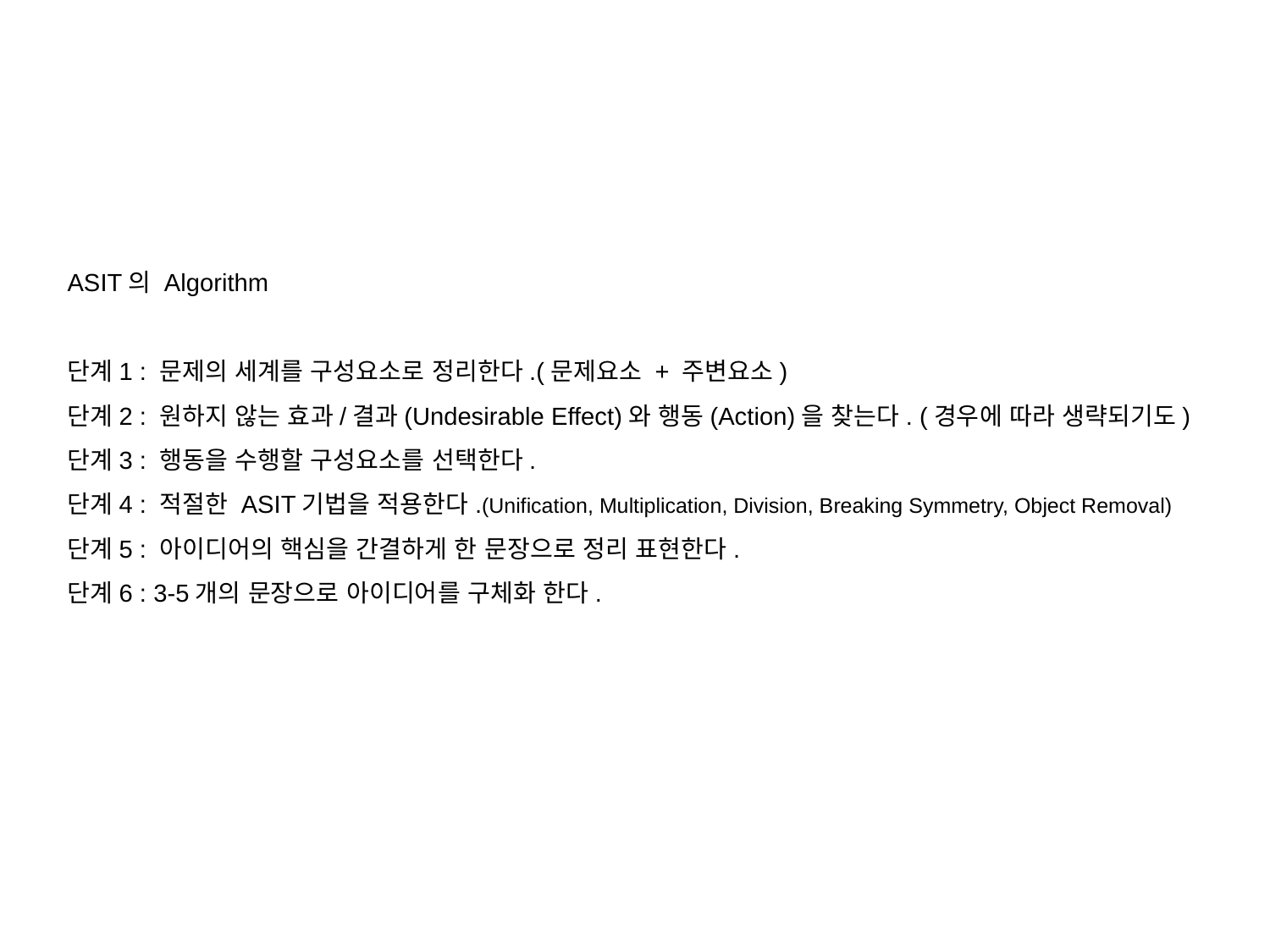

ASIT의 Algorithm

단계1 : 문제의 세계를 구성요소로 정리한다.(문제요소 + 주변요소)
단계2 : 원하지 않는 효과/결과(Undesirable Effect)와 행동(Action)을 찾는다. (경우에 따라 생략되기도)
단계3 : 행동을 수행할 구성요소를 선택한다.
단계4 : 적절한 ASIT기법을 적용한다.(Unification, Multiplication, Division, Breaking Symmetry, Object Removal)
단계5 : 아이디어의 핵심을 간결하게 한 문장으로 정리 표현한다.
단계6 : 3-5개의 문장으로 아이디어를 구체화 한다.